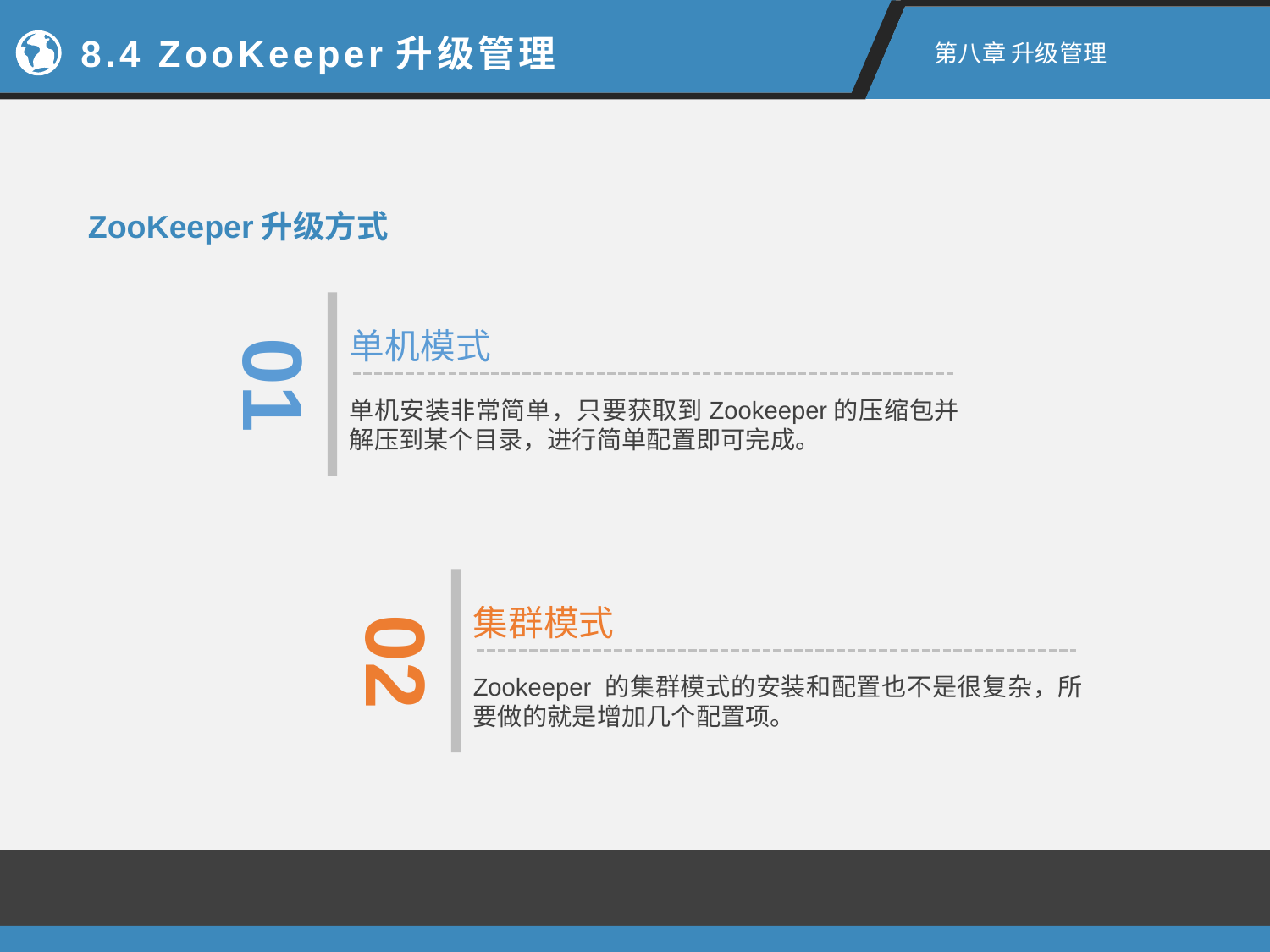

8.4 ZooKeeper升级管理

第八章 升级管理
ZooKeeper升级方式

01
单机模式
单机安装非常简单，只要获取到Zookeeper的压缩包并解压到某个目录，进行简单配置即可完成。

02
集群模式
Zookeeper 的集群模式的安装和配置也不是很复杂，所要做的就是增加几个配置项。